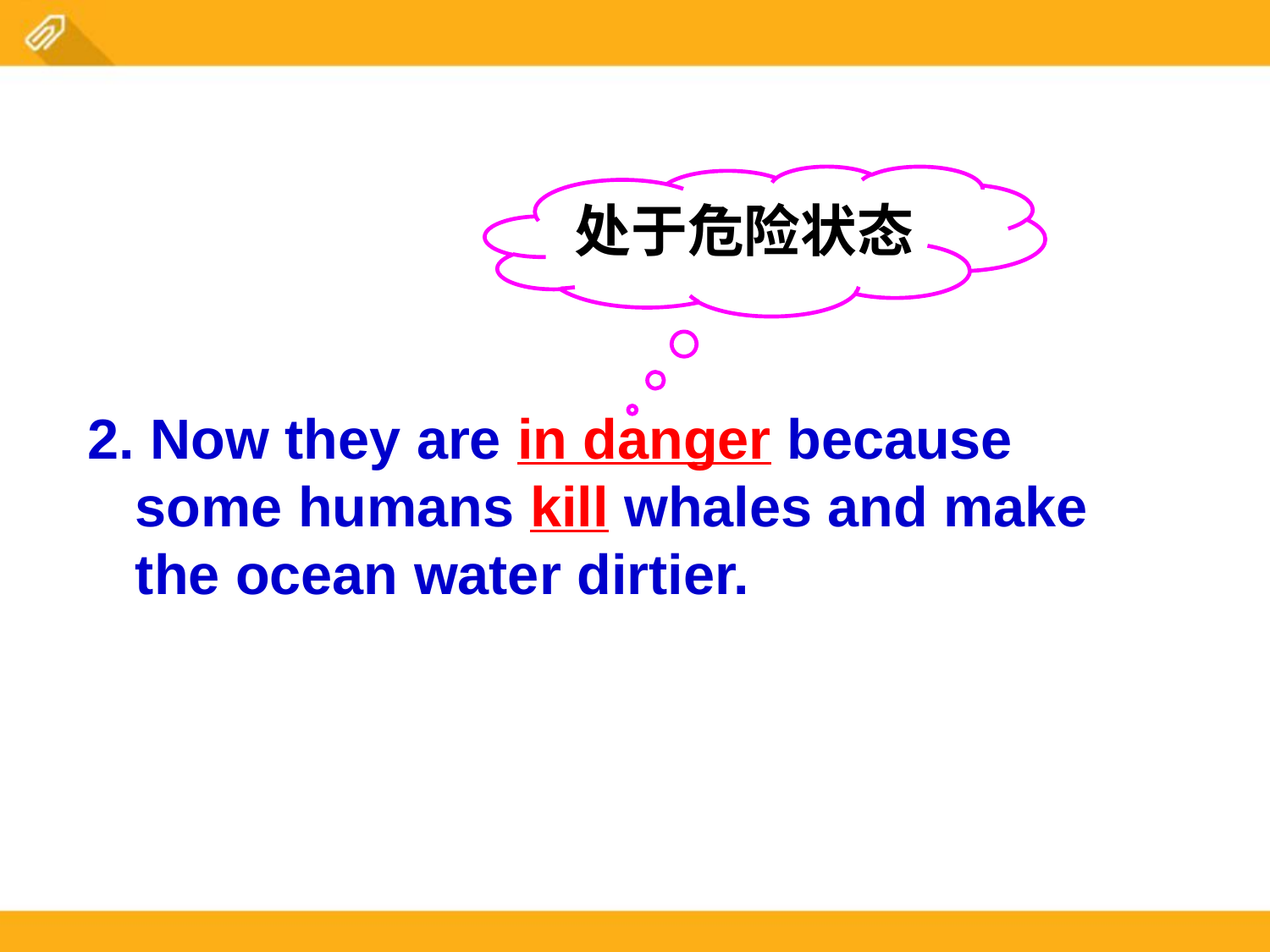

处于危险状态

2. Now they are in danger because   some humans kill whales and make the ocean water dirtier.